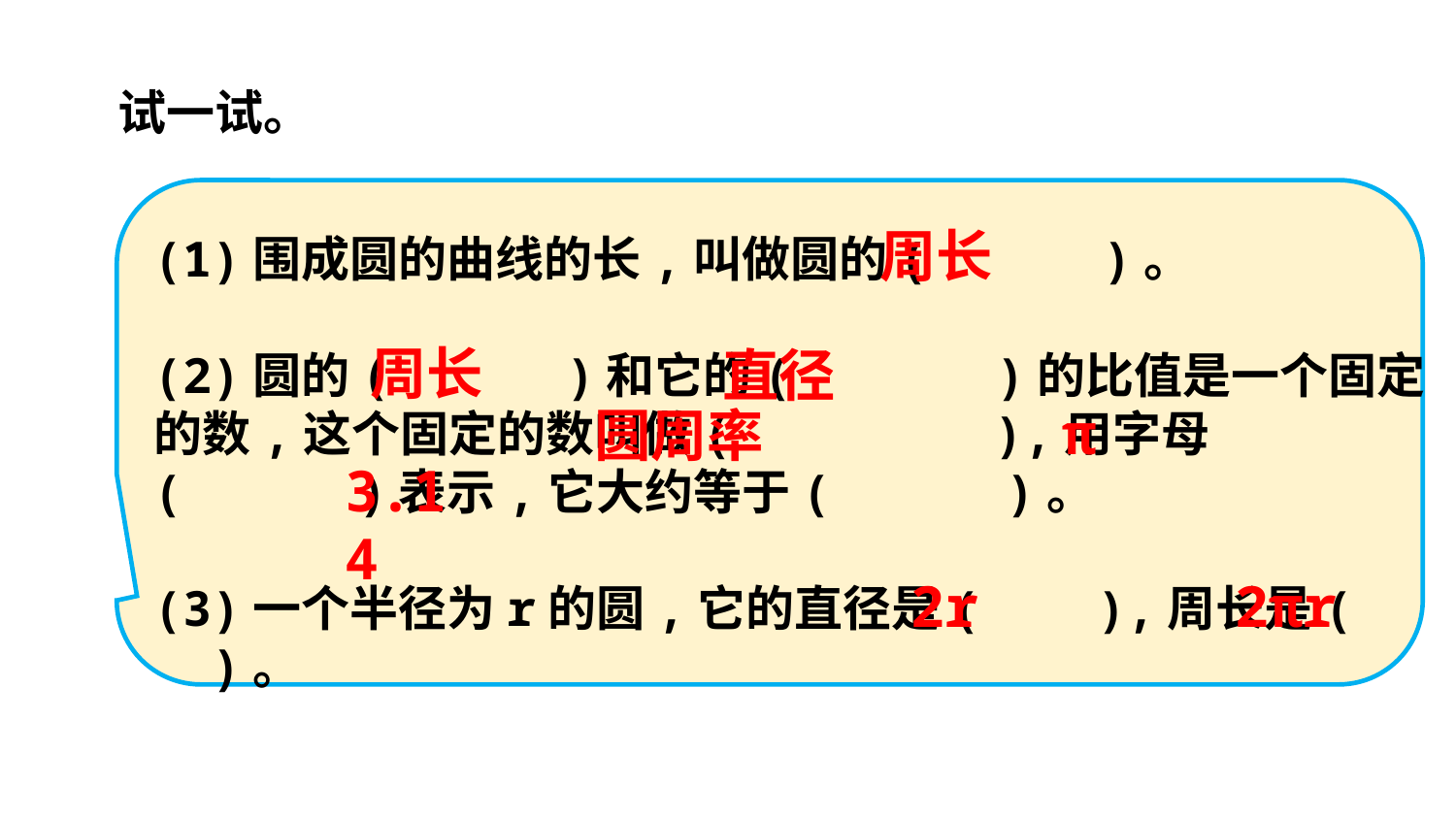

试一试。

周长
周长
直径
π
圆周率
3.14
2πr
2r
(1)围成圆的曲线的长,叫做圆的(      )。

(2)圆的(      )和它的(       )的比值是一个固定的数,这个固定的数叫做(         ),用字母(      )表示,它大约等于(      )。

(3)一个半径为r的圆,它的直径是(    ),周长是(      )。